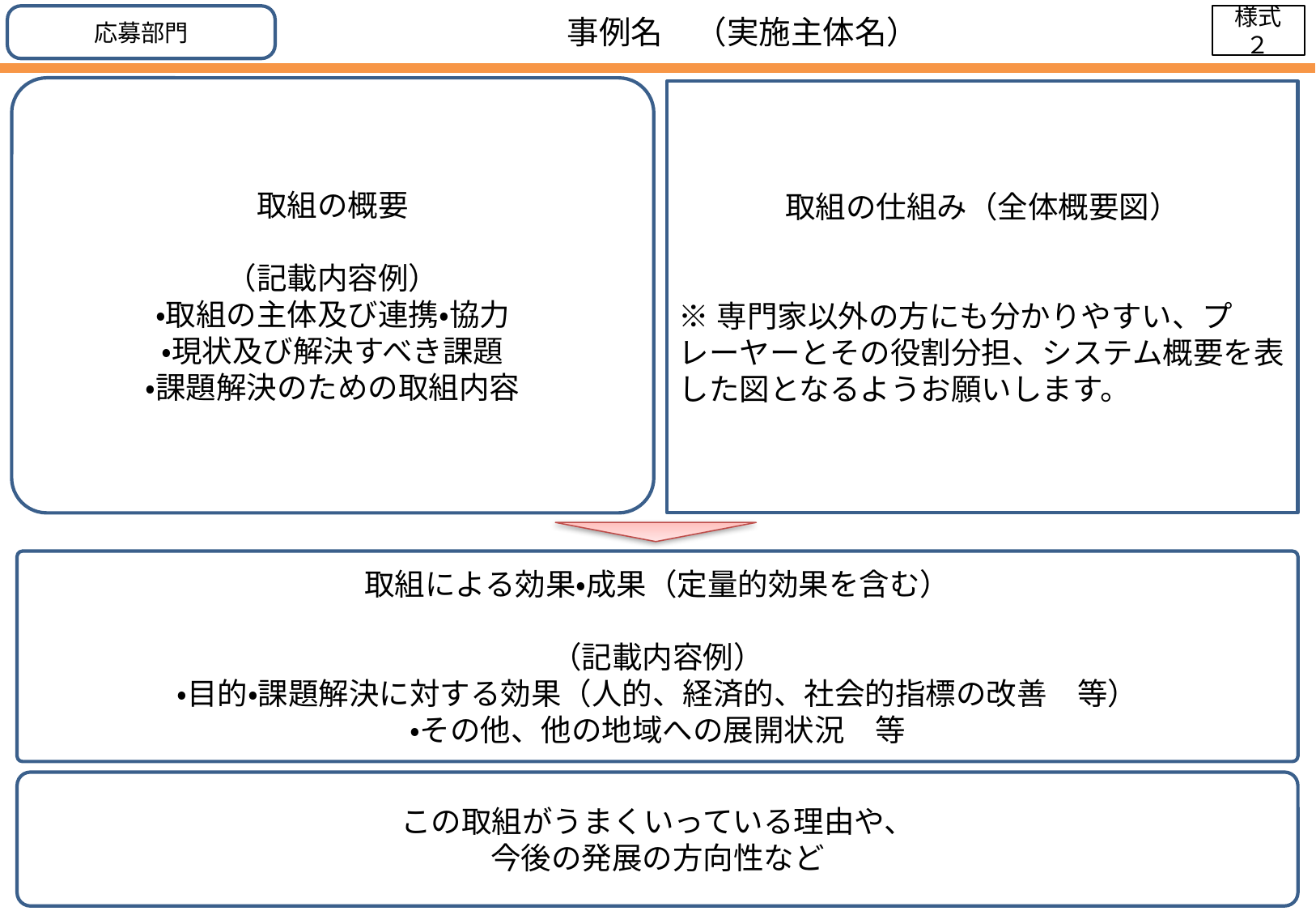

応募部門
# 事例名　（実施主体名）
様式２
取組の概要

（記載内容例）
・取組の主体及び連携・協力
・現状及び解決すべき課題
・課題解決のための取組内容
取組の仕組み（全体概要図）

※専門家以外の方にも分かりやすい、プレーヤーとその役割分担、システム概要を表した図となるようお願いします。

取組による効果・成果（定量的効果を含む）

（記載内容例）
・目的・課題解決に対する効果（人的、経済的、社会的指標の改善　等）
・その他、他の地域への展開状況　等
この取組がうまくいっている理由や、
今後の発展の方向性など